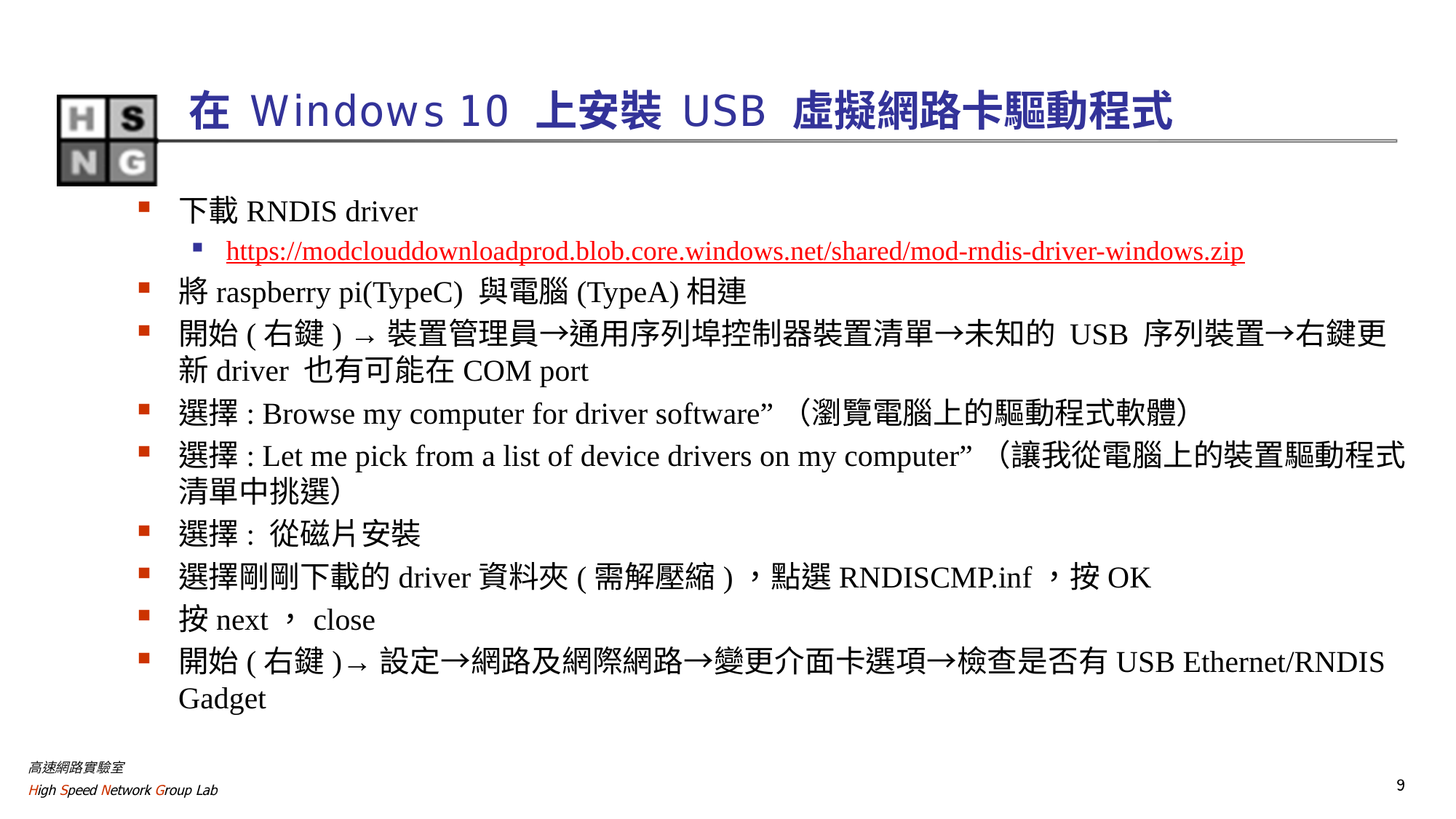

# 在 Windows 10 上安裝 USB 虛擬網路卡驅動程式
下載RNDIS driver
https://modclouddownloadprod.blob.core.windows.net/shared/mod-rndis-driver-windows.zip
將raspberry pi(TypeC) 與電腦(TypeA)相連
開始(右鍵) →裝置管理員→通用序列埠控制器裝置清單→未知的 USB 序列裝置→右鍵更新driver 也有可能在COM port
選擇: Browse my computer for driver software”（瀏覽電腦上的驅動程式軟體）
選擇: Let me pick from a list of device drivers on my computer”（讓我從電腦上的裝置驅動程式清單中挑選）
選擇: 從磁片安裝
選擇剛剛下載的driver資料夾(需解壓縮)，點選RNDISCMP.inf，按OK
按next，close
開始(右鍵)→設定→網路及網際網路→變更介面卡選項→檢查是否有USB Ethernet/RNDIS Gadget